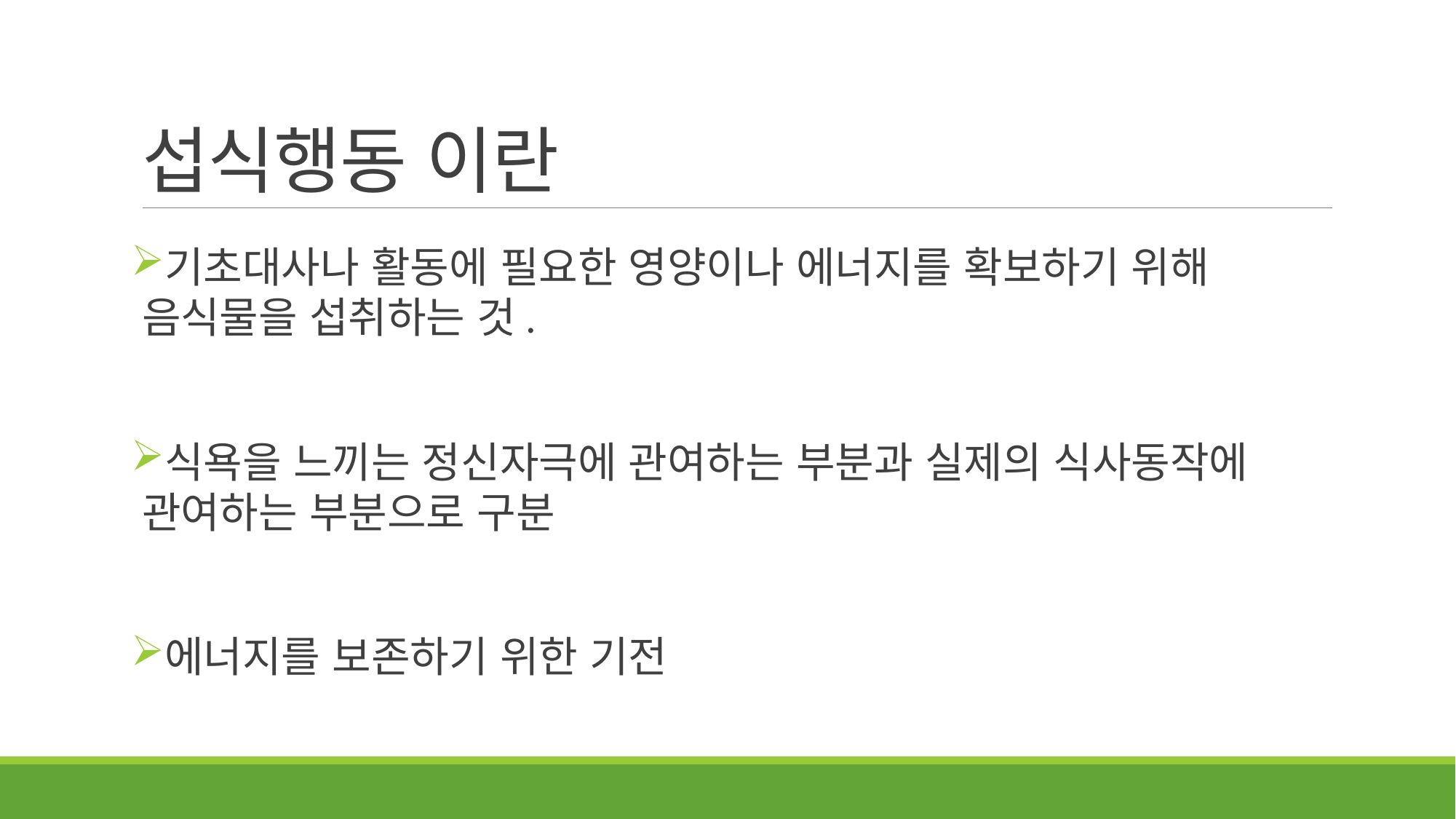

# 섭식행동 이란
기초대사나 활동에 필요한 영양이나 에너지를 확보하기 위해 음식물을 섭취하는 것.

식욕을 느끼는 정신자극에 관여하는 부분과 실제의 식사동작에 관여하는 부분으로 구분

에너지를 보존하기 위한 기전